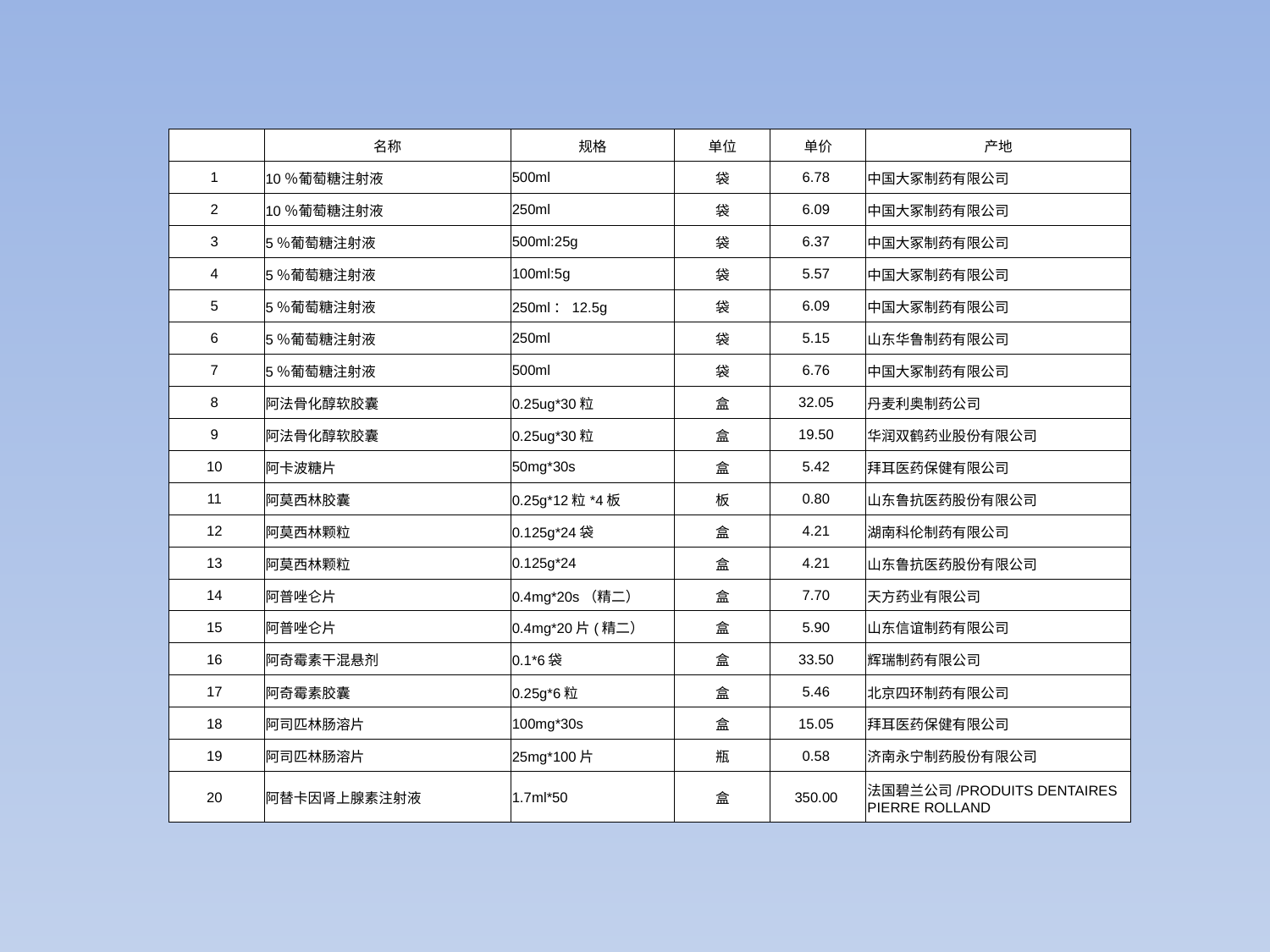

|  | 名称 | 规格 | 单位 | 单价 | 产地 |
| --- | --- | --- | --- | --- | --- |
| 1 | 10％葡萄糖注射液 | 500ml | 袋 | 6.78 | 中国大冢制药有限公司 |
| 2 | 10％葡萄糖注射液 | 250ml | 袋 | 6.09 | 中国大冢制药有限公司 |
| 3 | 5％葡萄糖注射液 | 500ml:25g | 袋 | 6.37 | 中国大冢制药有限公司 |
| 4 | 5％葡萄糖注射液 | 100ml:5g | 袋 | 5.57 | 中国大冢制药有限公司 |
| 5 | 5％葡萄糖注射液 | 250ml：12.5g | 袋 | 6.09 | 中国大冢制药有限公司 |
| 6 | 5％葡萄糖注射液 | 250ml | 袋 | 5.15 | 山东华鲁制药有限公司 |
| 7 | 5％葡萄糖注射液 | 500ml | 袋 | 6.76 | 中国大冢制药有限公司 |
| 8 | 阿法骨化醇软胶囊 | 0.25ug\*30粒 | 盒 | 32.05 | 丹麦利奥制药公司 |
| 9 | 阿法骨化醇软胶囊 | 0.25ug\*30粒 | 盒 | 19.50 | 华润双鹤药业股份有限公司 |
| 10 | 阿卡波糖片 | 50mg\*30s | 盒 | 5.42 | 拜耳医药保健有限公司 |
| 11 | 阿莫西林胶囊 | 0.25g\*12粒\*4板 | 板 | 0.80 | 山东鲁抗医药股份有限公司 |
| 12 | 阿莫西林颗粒 | 0.125g\*24袋 | 盒 | 4.21 | 湖南科伦制药有限公司 |
| 13 | 阿莫西林颗粒 | 0.125g\*24 | 盒 | 4.21 | 山东鲁抗医药股份有限公司 |
| 14 | 阿普唑仑片 | 0.4mg\*20s（精二） | 盒 | 7.70 | 天方药业有限公司 |
| 15 | 阿普唑仑片 | 0.4mg\*20片(精二） | 盒 | 5.90 | 山东信谊制药有限公司 |
| 16 | 阿奇霉素干混悬剂 | 0.1\*6袋 | 盒 | 33.50 | 辉瑞制药有限公司 |
| 17 | 阿奇霉素胶囊 | 0.25g\*6粒 | 盒 | 5.46 | 北京四环制药有限公司 |
| 18 | 阿司匹林肠溶片 | 100mg\*30s | 盒 | 15.05 | 拜耳医药保健有限公司 |
| 19 | 阿司匹林肠溶片 | 25mg\*100片 | 瓶 | 0.58 | 济南永宁制药股份有限公司 |
| 20 | 阿替卡因肾上腺素注射液 | 1.7ml\*50 | 盒 | 350.00 | 法国碧兰公司/PRODUITS DENTAIRES PIERRE ROLLAND |